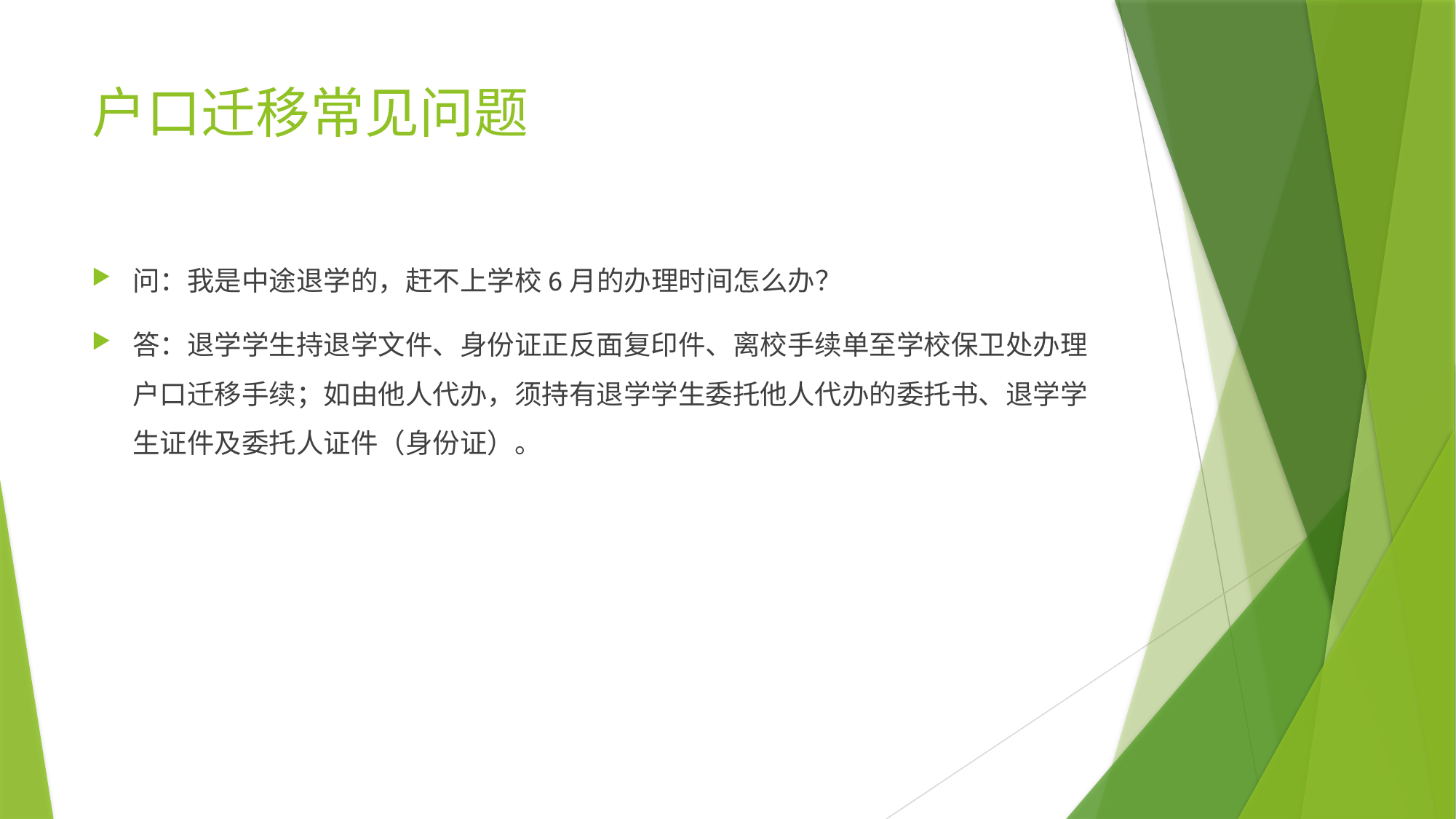

# 户口迁移常见问题
问：我是中途退学的，赶不上学校6月的办理时间怎么办？
答：退学学生持退学文件、身份证正反面复印件、离校手续单至学校保卫处办理户口迁移手续；如由他人代办，须持有退学学生委托他人代办的委托书、退学学生证件及委托人证件（身份证）。